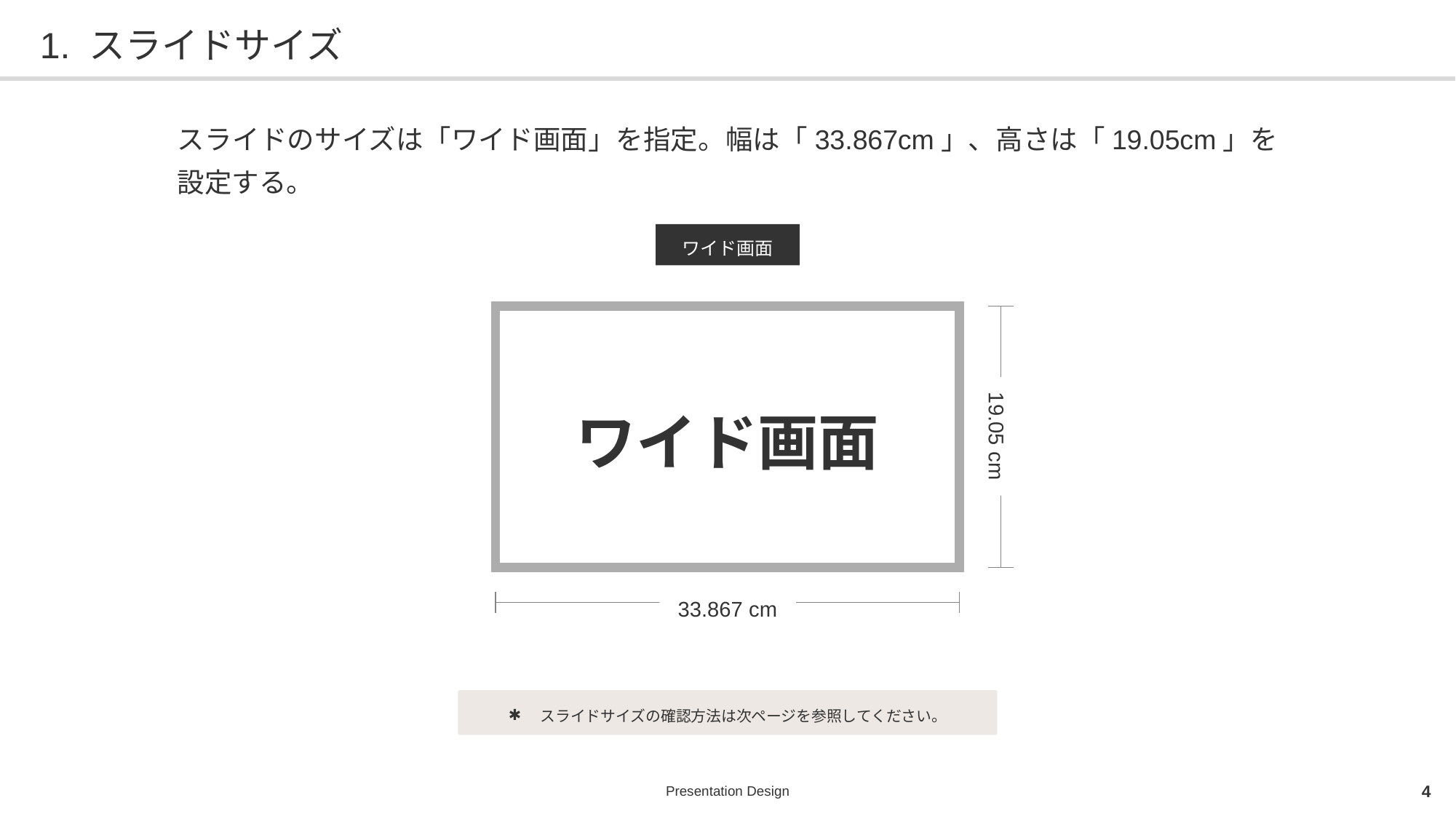

# 1. スライドサイズ
スライドのサイズは「ワイド画面」を指定。幅は「33.867cm」、高さは「19.05cm」を設定する。
ワイド画面
ワイド画面
|  |  |
| --- | --- |
19.05 cm
33.867 cm
|  |
| --- |
|  |
スライドサイズの確認方法は次ページを参照してください。
Presentation Design
4